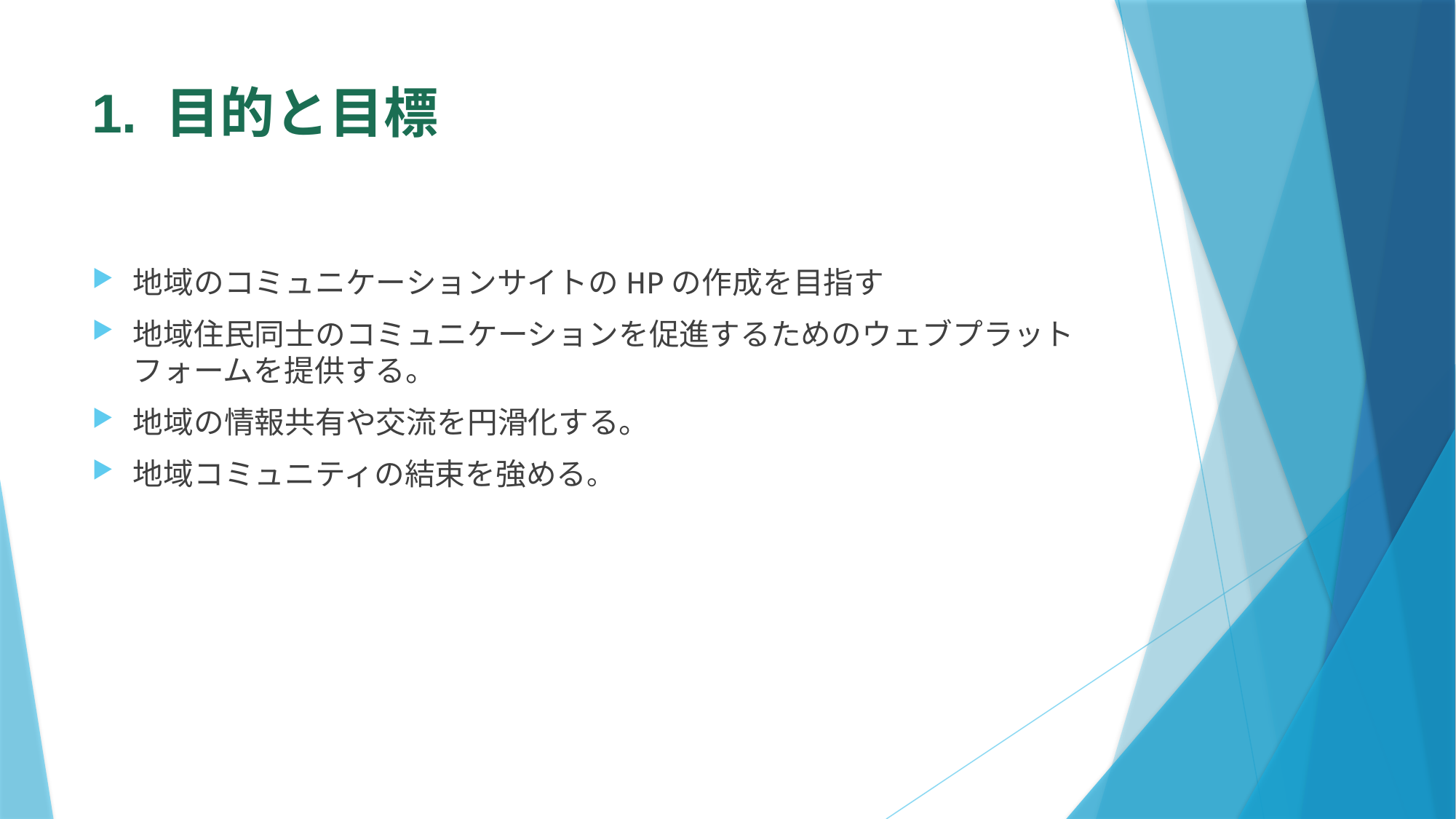

# 1. 目的と目標
地域のコミュニケーションサイトのHPの作成を目指す
地域住民同士のコミュニケーションを促進するためのウェブプラットフォームを提供する。
地域の情報共有や交流を円滑化する。
地域コミュニティの結束を強める。